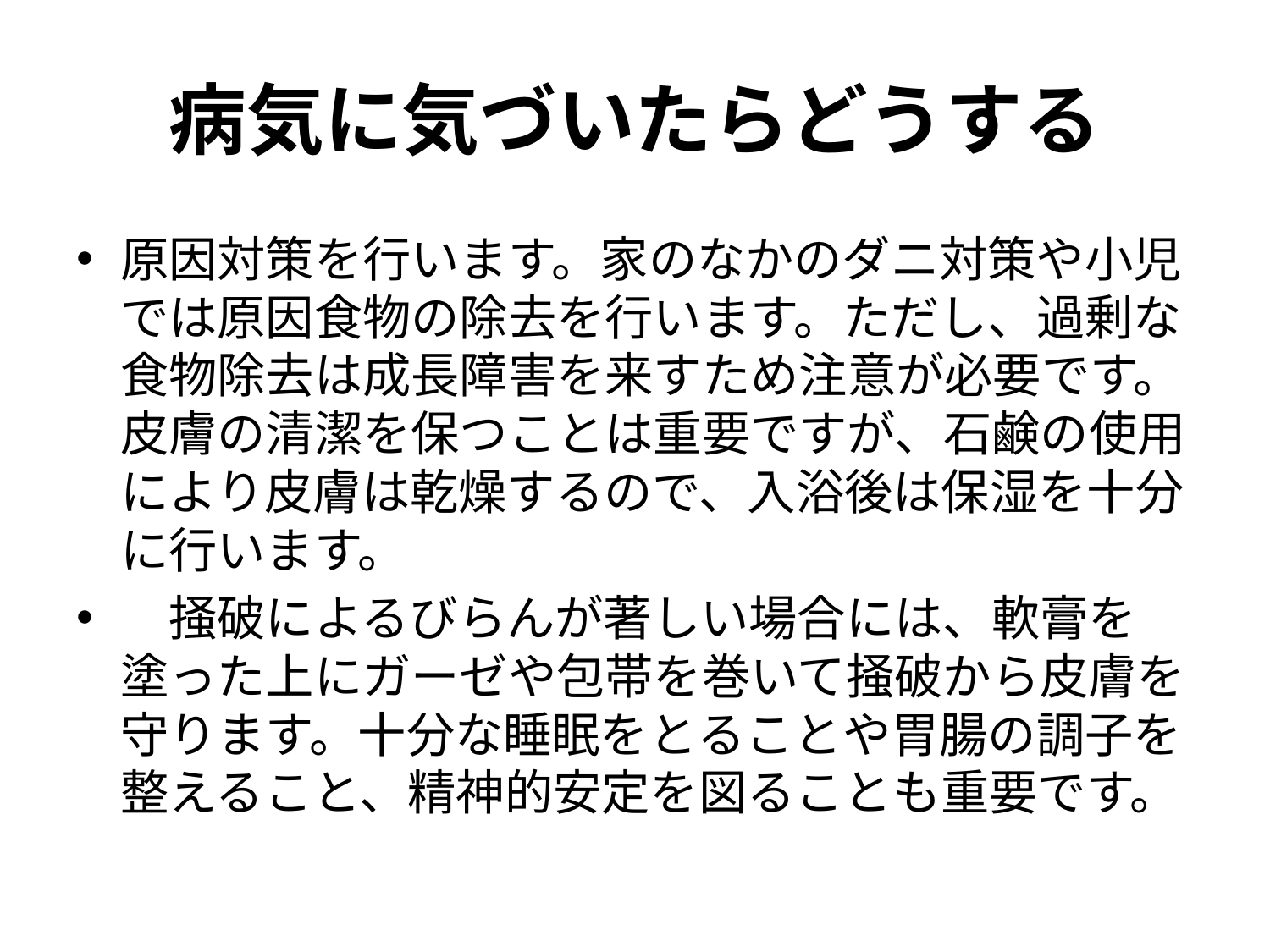

# 病気に気づいたらどうする
原因対策を行います。家のなかのダニ対策や小児では原因食物の除去を行います。ただし、過剰な食物除去は成長障害を来すため注意が必要です。皮膚の清潔を保つことは重要ですが、石鹸の使用により皮膚は乾燥するので、入浴後は保湿を十分に行います。
　掻破によるびらんが著しい場合には、軟膏を塗った上にガーゼや包帯を巻いて掻破から皮膚を守ります。十分な睡眠をとることや胃腸の調子を整えること、精神的安定を図ることも重要です。